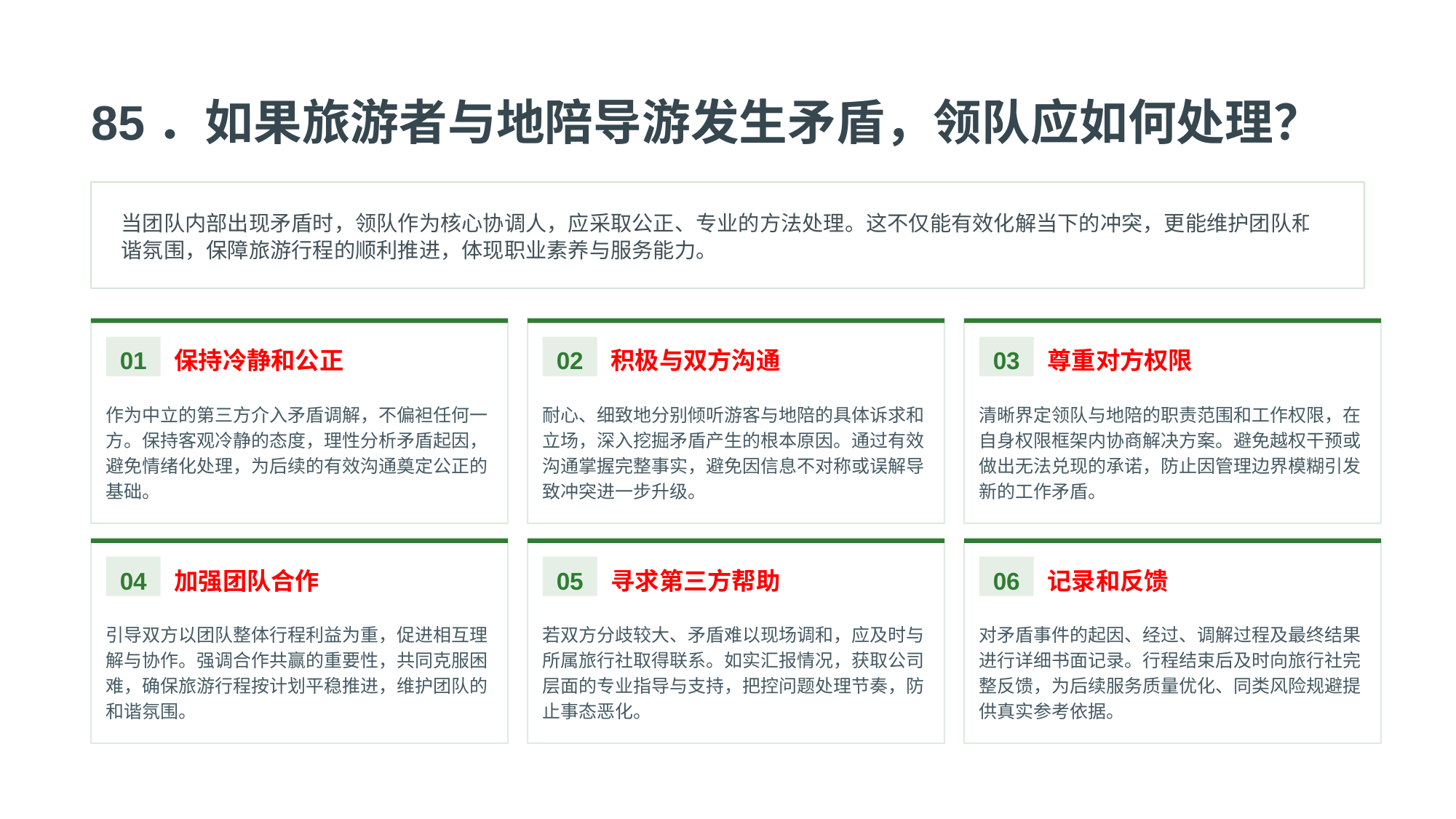

85．如果旅游者与地陪导游发生矛盾，领队应如何处理？

当团队内部出现矛盾时，领队作为核心协调人，应采取公正、专业的方法处理。这不仅能有效化解当下的冲突，更能维护团队和谐氛围，保障旅游行程的顺利推进，体现职业素养与服务能力。

01
保持冷静和公正

02
积极与双方沟通

03
尊重对方权限
作为中立的第三方介入矛盾调解，不偏袒任何一方。保持客观冷静的态度，理性分析矛盾起因，避免情绪化处理，为后续的有效沟通奠定公正的基础。
耐心、细致地分别倾听游客与地陪的具体诉求和立场，深入挖掘矛盾产生的根本原因。通过有效沟通掌握完整事实，避免因信息不对称或误解导致冲突进一步升级。
清晰界定领队与地陪的职责范围和工作权限，在自身权限框架内协商解决方案。避免越权干预或做出无法兑现的承诺，防止因管理边界模糊引发新的工作矛盾。

04
加强团队合作

05
寻求第三方帮助

06
记录和反馈
引导双方以团队整体行程利益为重，促进相互理解与协作。强调合作共赢的重要性，共同克服困难，确保旅游行程按计划平稳推进，维护团队的和谐氛围。
若双方分歧较大、矛盾难以现场调和，应及时与所属旅行社取得联系。如实汇报情况，获取公司层面的专业指导与支持，把控问题处理节奏，防止事态恶化。
对矛盾事件的起因、经过、调解过程及最终结果进行详细书面记录。行程结束后及时向旅行社完整反馈，为后续服务质量优化、同类风险规避提供真实参考依据。